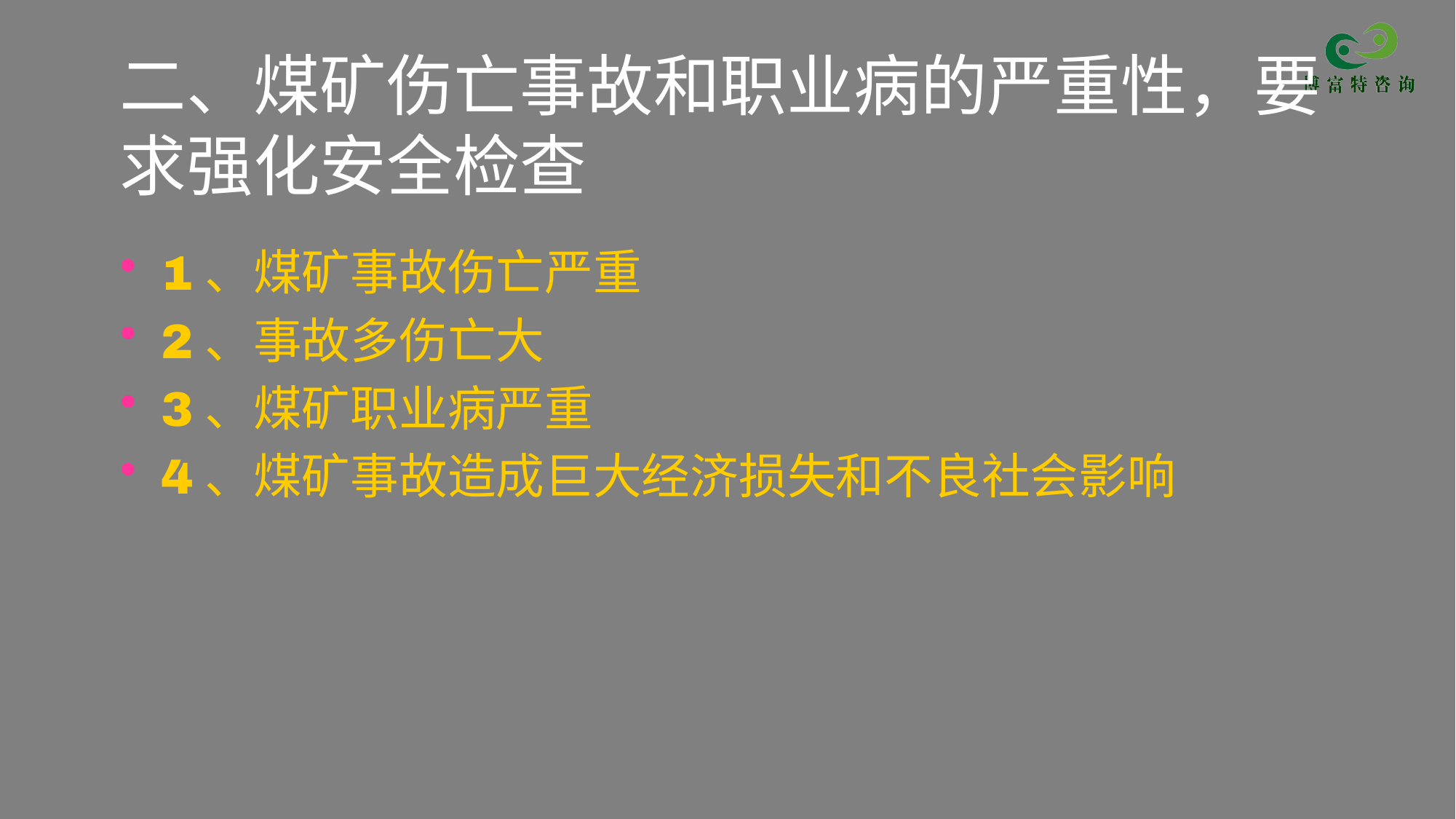

# 二、煤矿伤亡事故和职业病的严重性，要求强化安全检查
1、煤矿事故伤亡严重
2、事故多伤亡大
3、煤矿职业病严重
4、煤矿事故造成巨大经济损失和不良社会影响